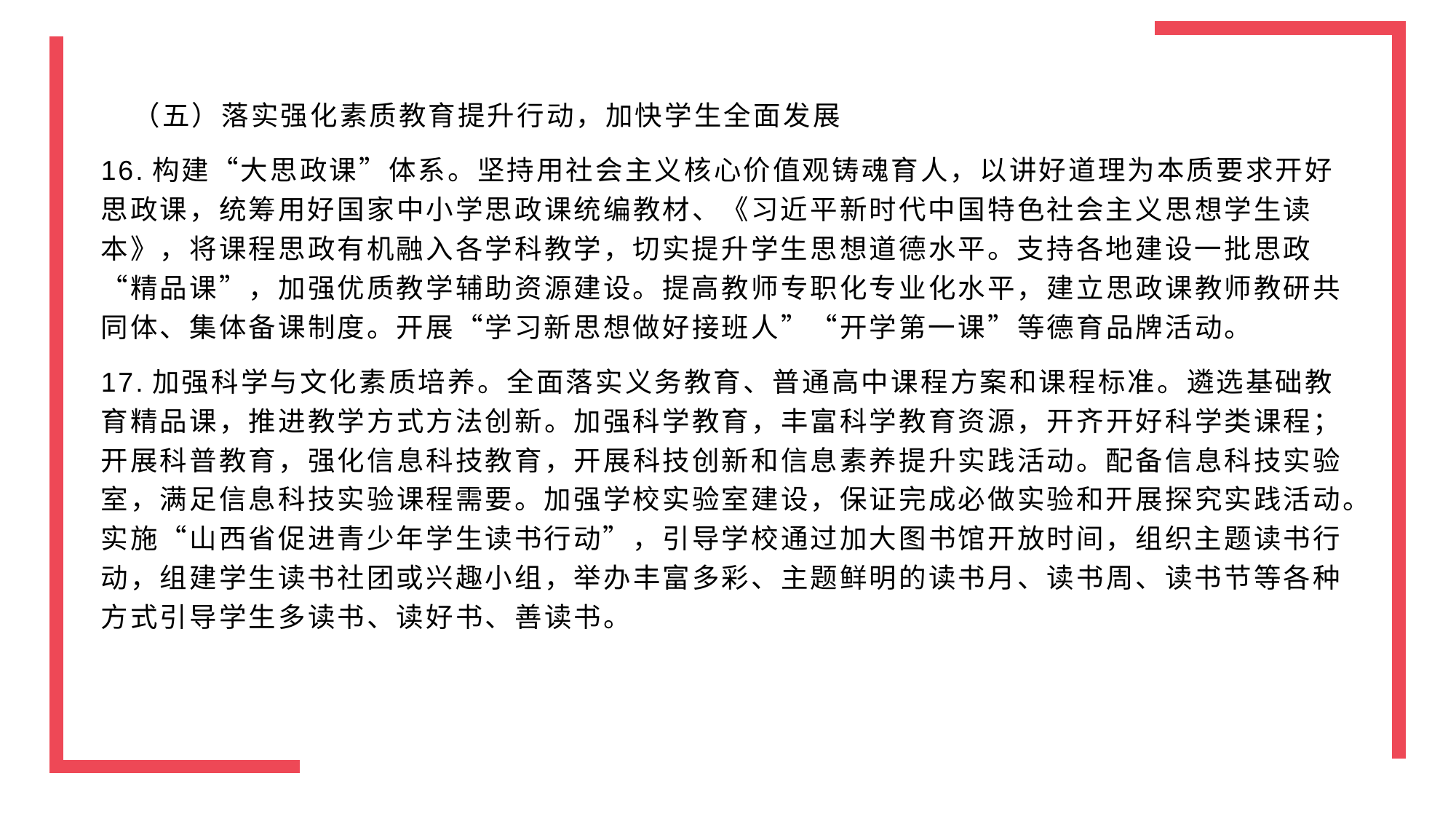

（五）落实强化素质教育提升行动，加快学生全面发展
16.构建“大思政课”体系。坚持用社会主义核心价值观铸魂育人，以讲好道理为本质要求开好思政课，统筹用好国家中小学思政课统编教材、《习近平新时代中国特色社会主义思想学生读本》，将课程思政有机融入各学科教学，切实提升学生思想道德水平。支持各地建设一批思政“精品课”，加强优质教学辅助资源建设。提高教师专职化专业化水平，建立思政课教师教研共同体、集体备课制度。开展“学习新思想做好接班人”“开学第一课”等德育品牌活动。
17.加强科学与文化素质培养。全面落实义务教育、普通高中课程方案和课程标准。遴选基础教育精品课，推进教学方式方法创新。加强科学教育，丰富科学教育资源，开齐开好科学类课程；开展科普教育，强化信息科技教育，开展科技创新和信息素养提升实践活动。配备信息科技实验室，满足信息科技实验课程需要。加强学校实验室建设，保证完成必做实验和开展探究实践活动。实施“山西省促进青少年学生读书行动”，引导学校通过加大图书馆开放时间，组织主题读书行动，组建学生读书社团或兴趣小组，举办丰富多彩、主题鲜明的读书月、读书周、读书节等各种方式引导学生多读书、读好书、善读书。